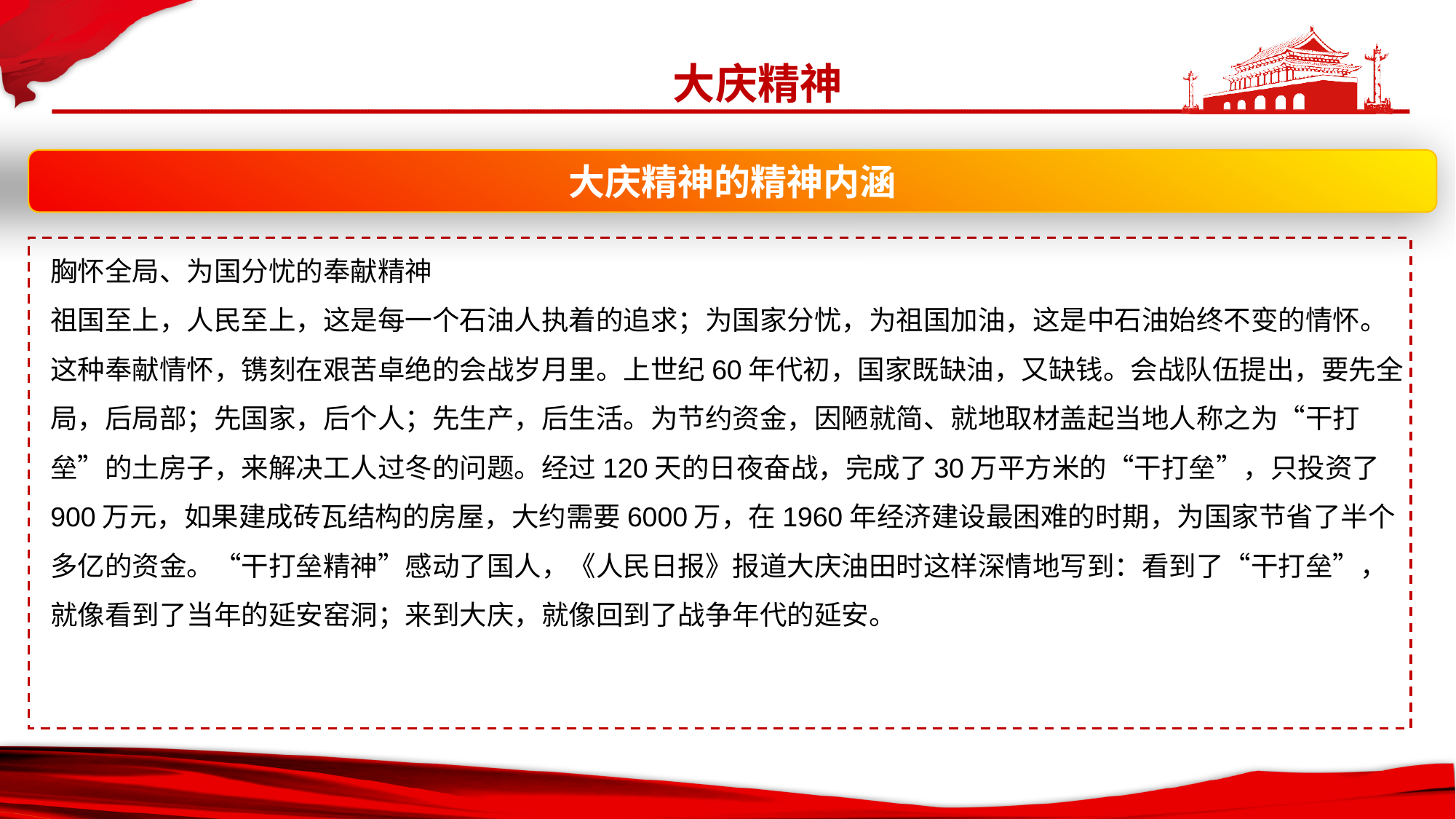

大庆精神
大庆精神的精神内涵
胸怀全局、为国分忧的奉献精神
祖国至上，人民至上，这是每一个石油人执着的追求；为国家分忧，为祖国加油，这是中石油始终不变的情怀。
这种奉献情怀，镌刻在艰苦卓绝的会战岁月里。上世纪60年代初，国家既缺油，又缺钱。会战队伍提出，要先全局，后局部；先国家，后个人；先生产，后生活。为节约资金，因陋就简、就地取材盖起当地人称之为“干打垒”的土房子，来解决工人过冬的问题。经过120天的日夜奋战，完成了30万平方米的“干打垒”，只投资了900万元，如果建成砖瓦结构的房屋，大约需要6000万，在1960年经济建设最困难的时期，为国家节省了半个多亿的资金。“干打垒精神”感动了国人，《人民日报》报道大庆油田时这样深情地写到：看到了“干打垒”，就像看到了当年的延安窑洞；来到大庆，就像回到了战争年代的延安。